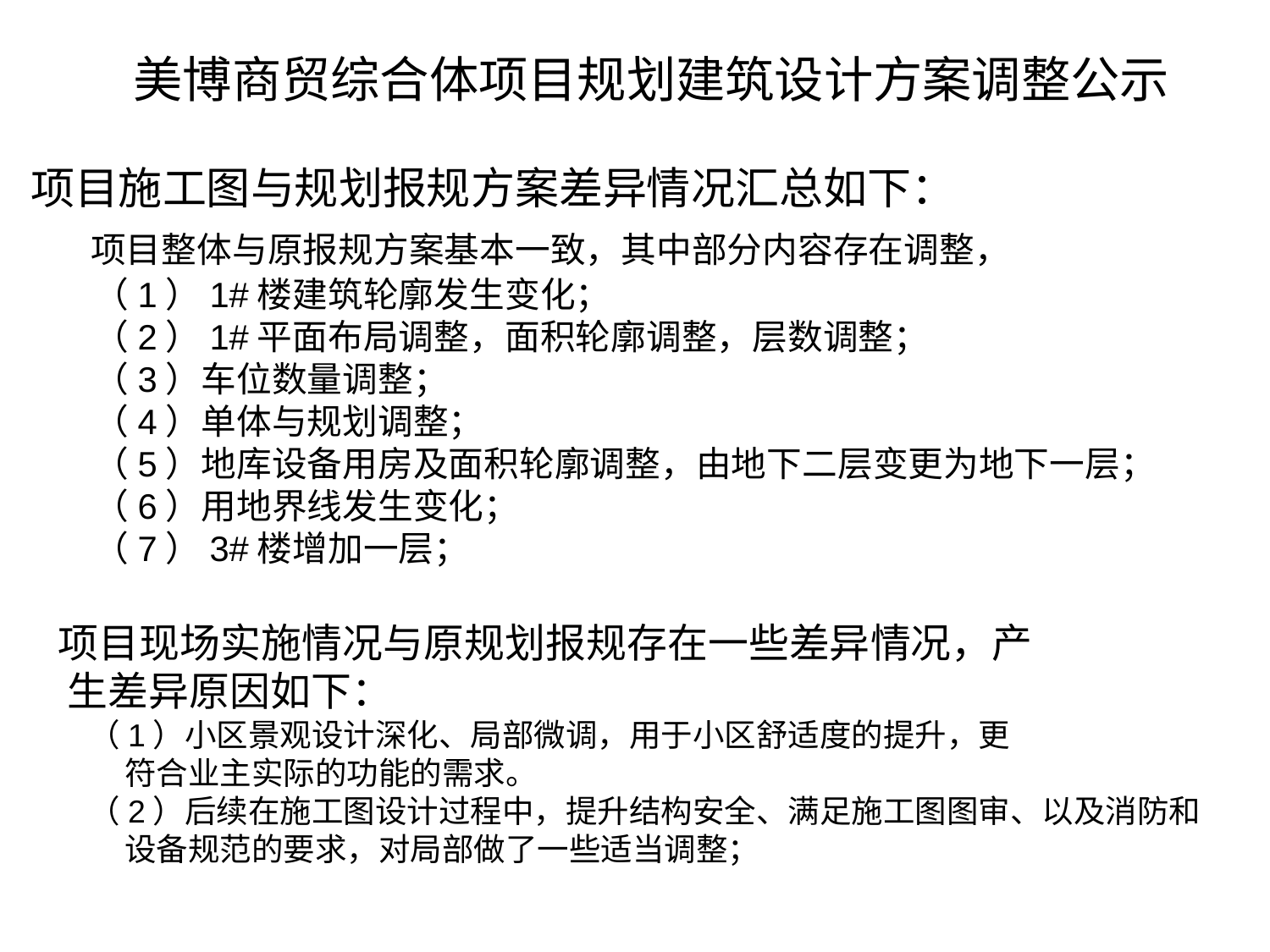

美博商贸综合体项目规划建筑设计方案调整公示

项目施工图与规划报规方案差异情况汇总如下：
     项目整体与原报规方案基本一致，其中部分内容存在调整，
       （1）1#楼建筑轮廓发生变化；
       （2）1#平面布局调整，面积轮廓调整，层数调整；
       （3）车位数量调整；
       （4）单体与规划调整；
       （5）地库设备用房及面积轮廓调整，由地下二层变更为地下一层；
       （6）用地界线发生变化；
       （7）3#楼增加一层；

  项目现场实施情况与原规划报规存在一些差异情况，产
   生差异原因如下：
       （1）小区景观设计深化、局部微调，用于小区舒适度的提升，更
            符合业主实际的功能的需求。
       （2）后续在施工图设计过程中，提升结构安全、满足施工图图审、以及消防和
            设备规范的要求，对局部做了一些适当调整；